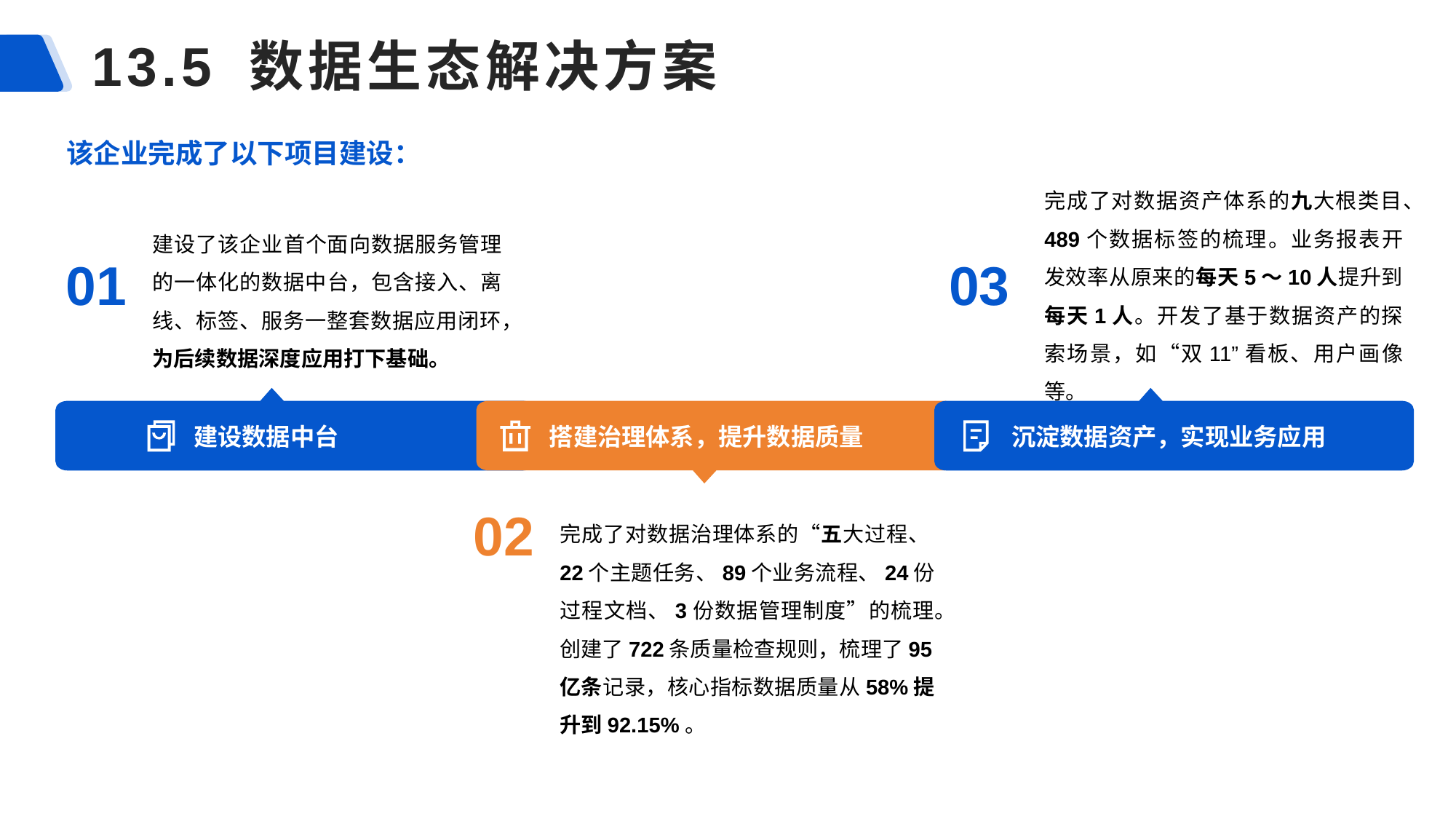

# 13.5 数据生态解决方案
该企业完成了以下项目建设：
完成了对数据资产体系的九大根类目、489个数据标签的梳理。业务报表开发效率从原来的每天5～10人提升到每天1人。开发了基于数据资产的探索场景，如“双11”看板、用户画像等。
建设了该企业首个面向数据服务管理的一体化的数据中台，包含接入、离线、标签、服务一整套数据应用闭环，为后续数据深度应用打下基础。
01
03

沉淀数据资产，实现业务应用

建设数据中台
搭建治理体系，提升数据质量

02
完成了对数据治理体系的“五大过程、22个主题任务、89个业务流程、24份过程文档、3份数据管理制度”的梳理。创建了722条质量检查规则，梳理了95亿条记录，核心指标数据质量从58%提升到92.15%。